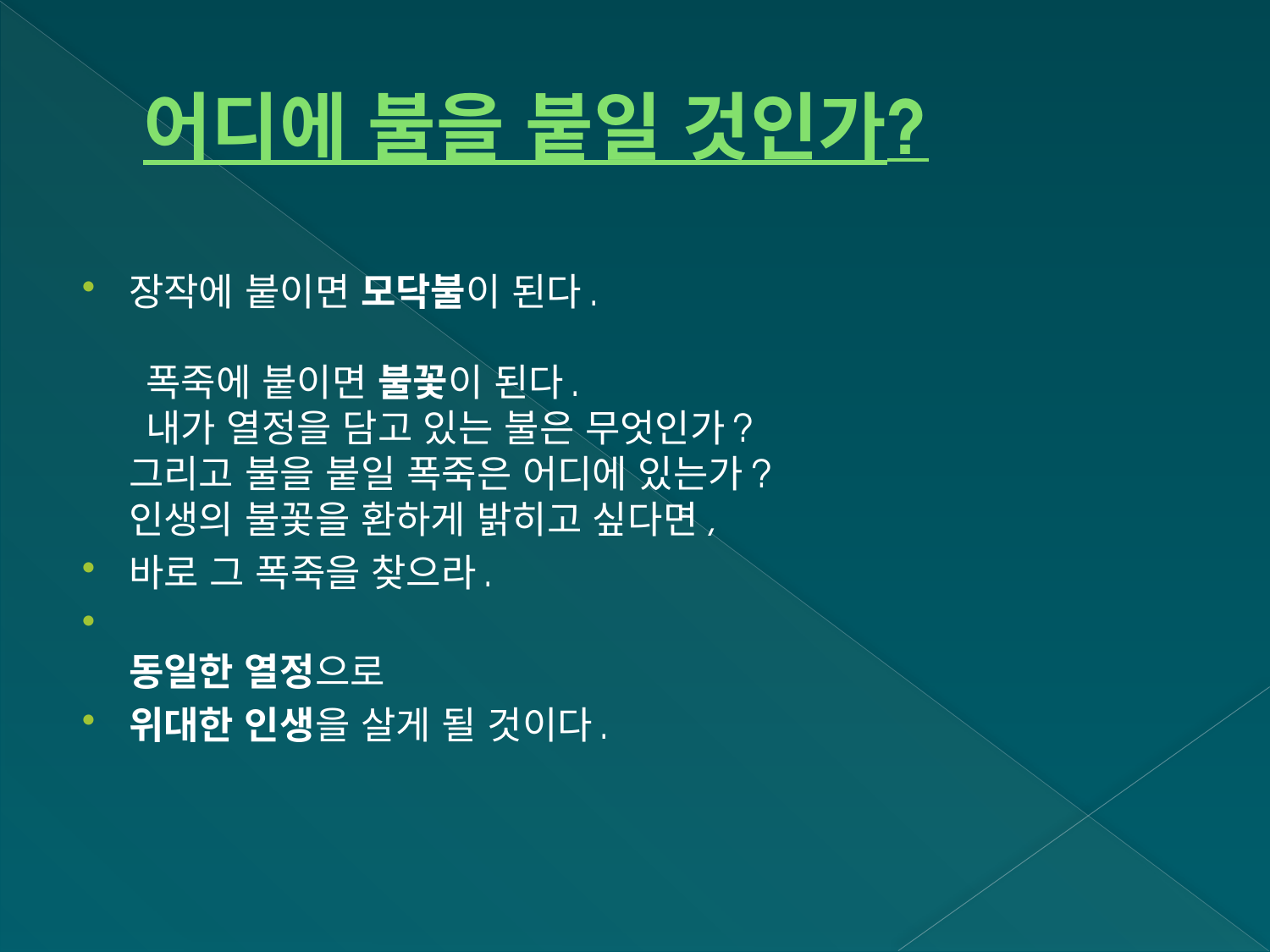

# 어디에 불을 붙일 것인가?
장작에 붙이면 모닥불이 된다.
 폭죽에 붙이면 불꽃이 된다.
 내가 열정을 담고 있는 불은 무엇인가?
그리고 불을 붙일 폭죽은 어디에 있는가?
인생의 불꽃을 환하게 밝히고 싶다면,
바로 그 폭죽을 찾으라.
동일한 열정으로
위대한 인생을 살게 될 것이다.